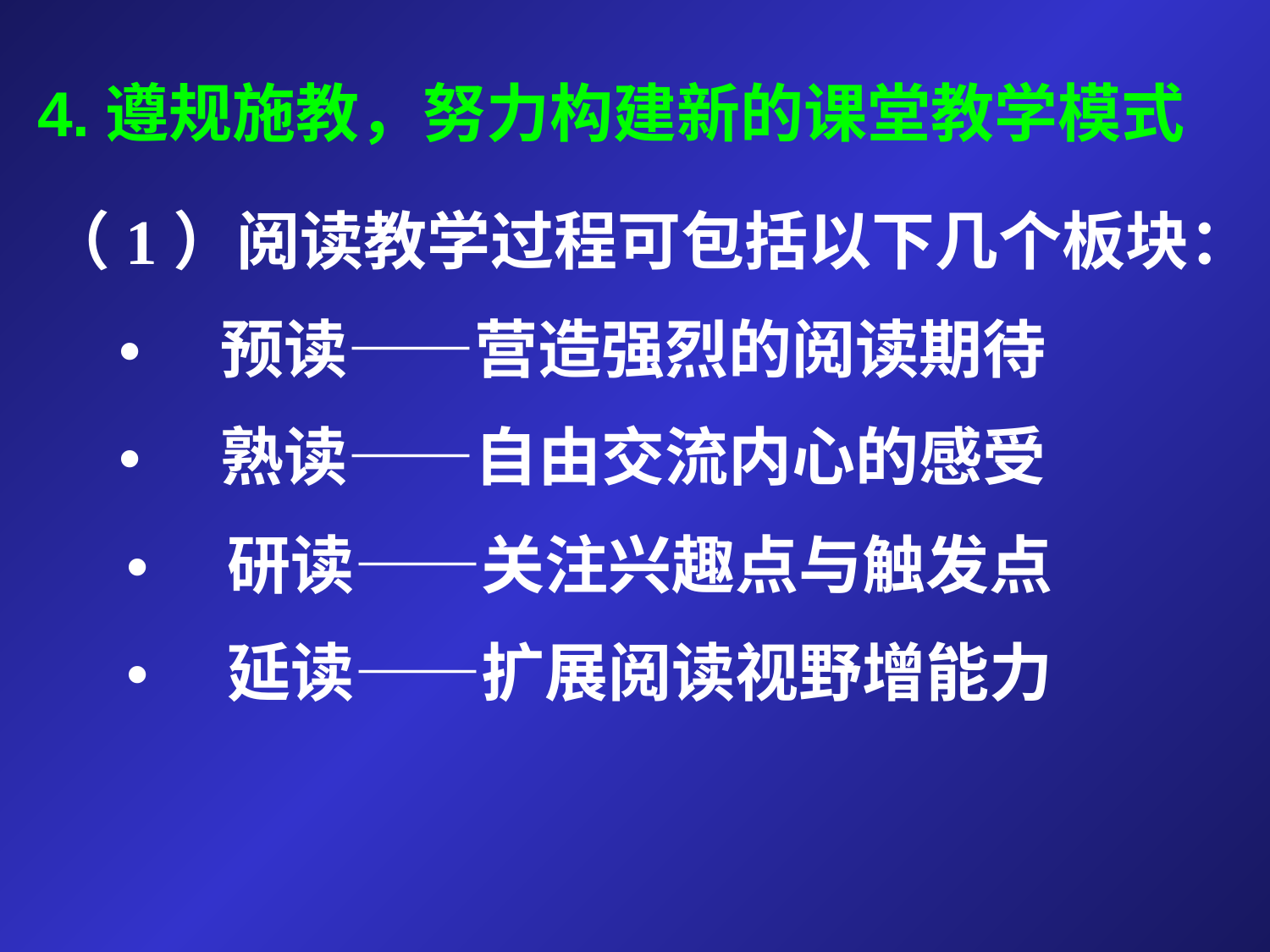

# 4.遵规施教，努力构建新的课堂教学模式
（1）阅读教学过程可包括以下几个板块：
     •    预读——营造强烈的阅读期待
     •    熟读——自由交流内心的感受
     •    研读——关注兴趣点与触发点
     •    延读——扩展阅读视野增能力